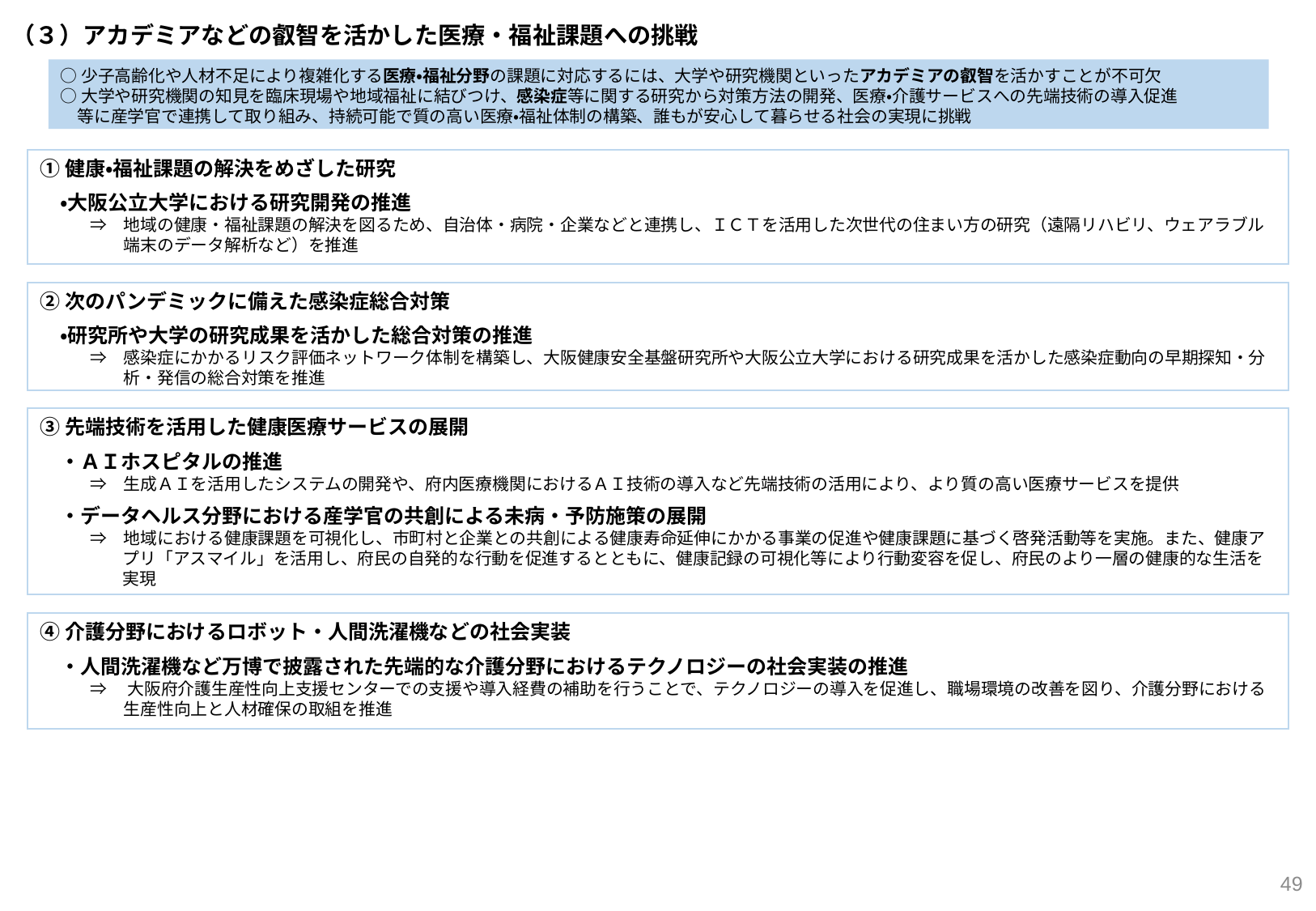

（３）アカデミアなどの叡智を活かした医療・福祉課題への挑戦
○少子高齢化や人材不足により複雑化する医療・福祉分野の課題に対応するには、大学や研究機関といったアカデミアの叡智を活かすことが不可欠
○大学や研究機関の知見を臨床現場や地域福祉に結びつけ、感染症等に関する研究から対策方法の開発、医療・介護サービスへの先端技術の導入促進
　等に産学官で連携して取り組み、持続可能で質の高い医療・福祉体制の構築、誰もが安心して暮らせる社会の実現に挑戦
①健康・福祉課題の解決をめざした研究
　・大阪公立大学における研究開発の推進
　　　⇒　地域の健康・福祉課題の解決を図るため、自治体・病院・企業などと連携し、ＩＣＴを活用した次世代の住まい方の研究（遠隔リハビリ、ウェアラブル
　　　　　端末のデータ解析など）を推進
②次のパンデミックに備えた感染症総合対策
　・研究所や大学の研究成果を活かした総合対策の推進
　　　⇒　感染症にかかるリスク評価ネットワーク体制を構築し、大阪健康安全基盤研究所や大阪公立大学における研究成果を活かした感染症動向の早期探知・分
　　　　　析・発信の総合対策を推進
③先端技術を活用した健康医療サービスの展開
　・ＡＩホスピタルの推進
　　　⇒　生成ＡＩを活用したシステムの開発や、府内医療機関におけるＡＩ技術の導入など先端技術の活用により、より質の高い医療サービスを提供
　・データヘルス分野における産学官の共創による未病・予防施策の展開
　　　⇒　地域における健康課題を可視化し、市町村と企業との共創による健康寿命延伸にかかる事業の促進や健康課題に基づく啓発活動等を実施。また、健康アプリ「アスマイル」を活用し、府民の自発的な行動を促進するとともに、健康記録の可視化等により行動変容を促し、府民のより一層の健康的な生活を実現
④介護分野におけるロボット・人間洗濯機などの社会実装
　・人間洗濯機など万博で披露された先端的な介護分野におけるテクノロジーの社会実装の推進
　　　⇒ 　大阪府介護生産性向上支援センターでの支援や導入経費の補助を行うことで、テクノロジーの導入を促進し、職場環境の改善を図り、介護分野における
　　　　　生産性向上と人材確保の取組を推進

49